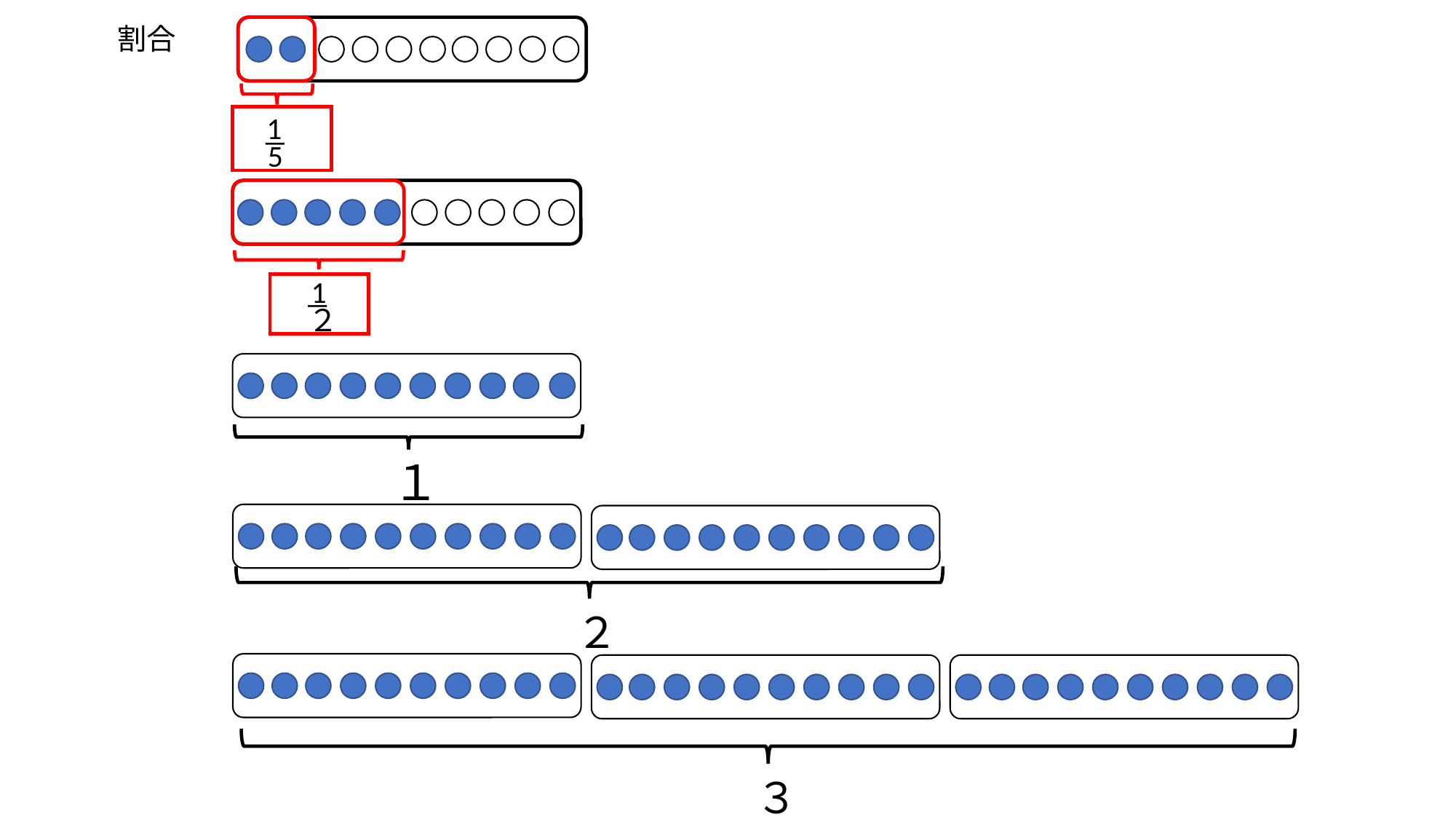

割合

1
―
5

1
―
２

１

２

３